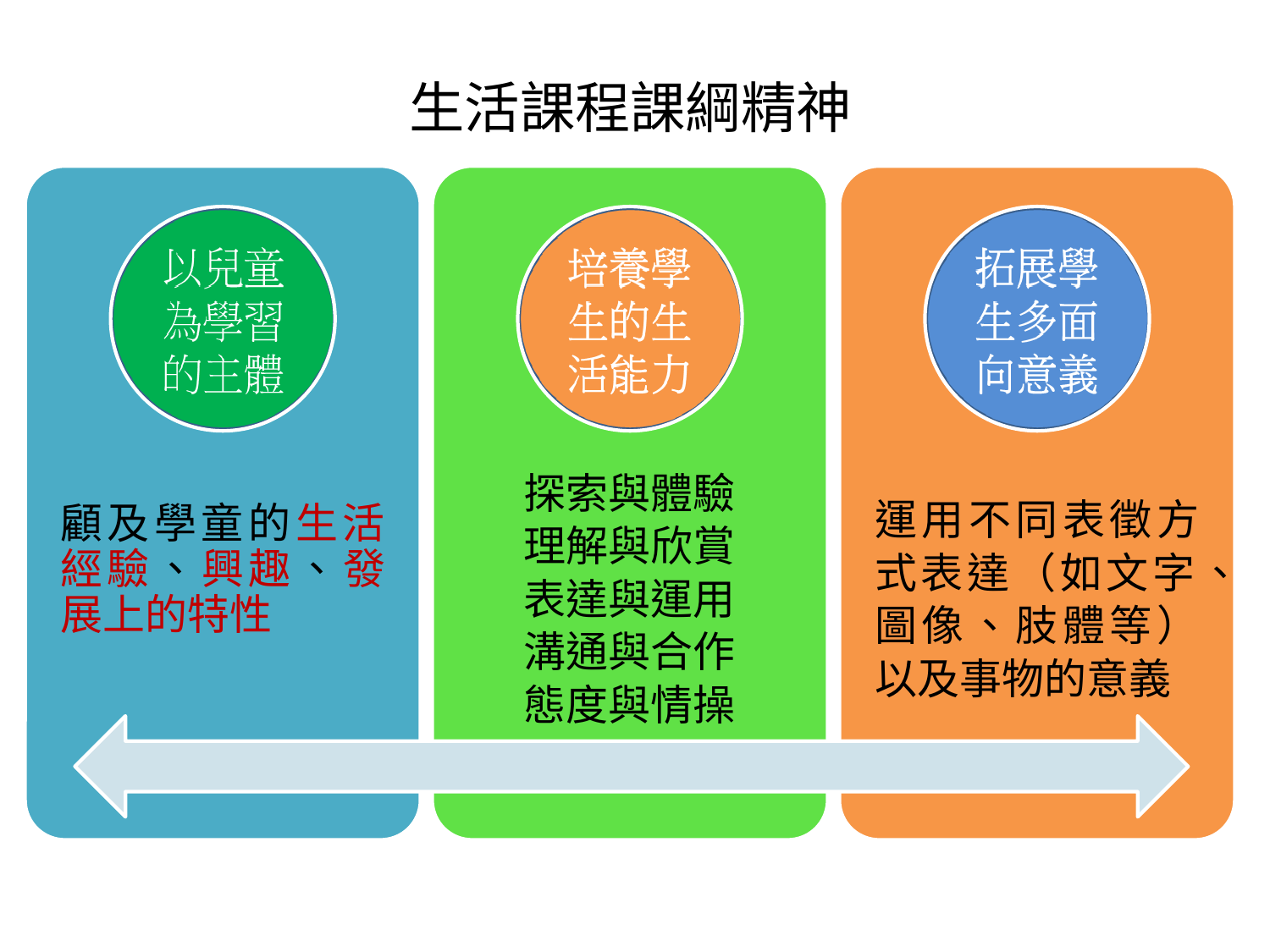

生活課程課綱精神
顧及學童的生活經驗、興趣、發展上的特性

探索與體驗
理解與欣賞
表達與運用
溝通與合作
態度與情操

運用不同表徵方式表達（如文字、圖像、肢體等）以及事物的意義